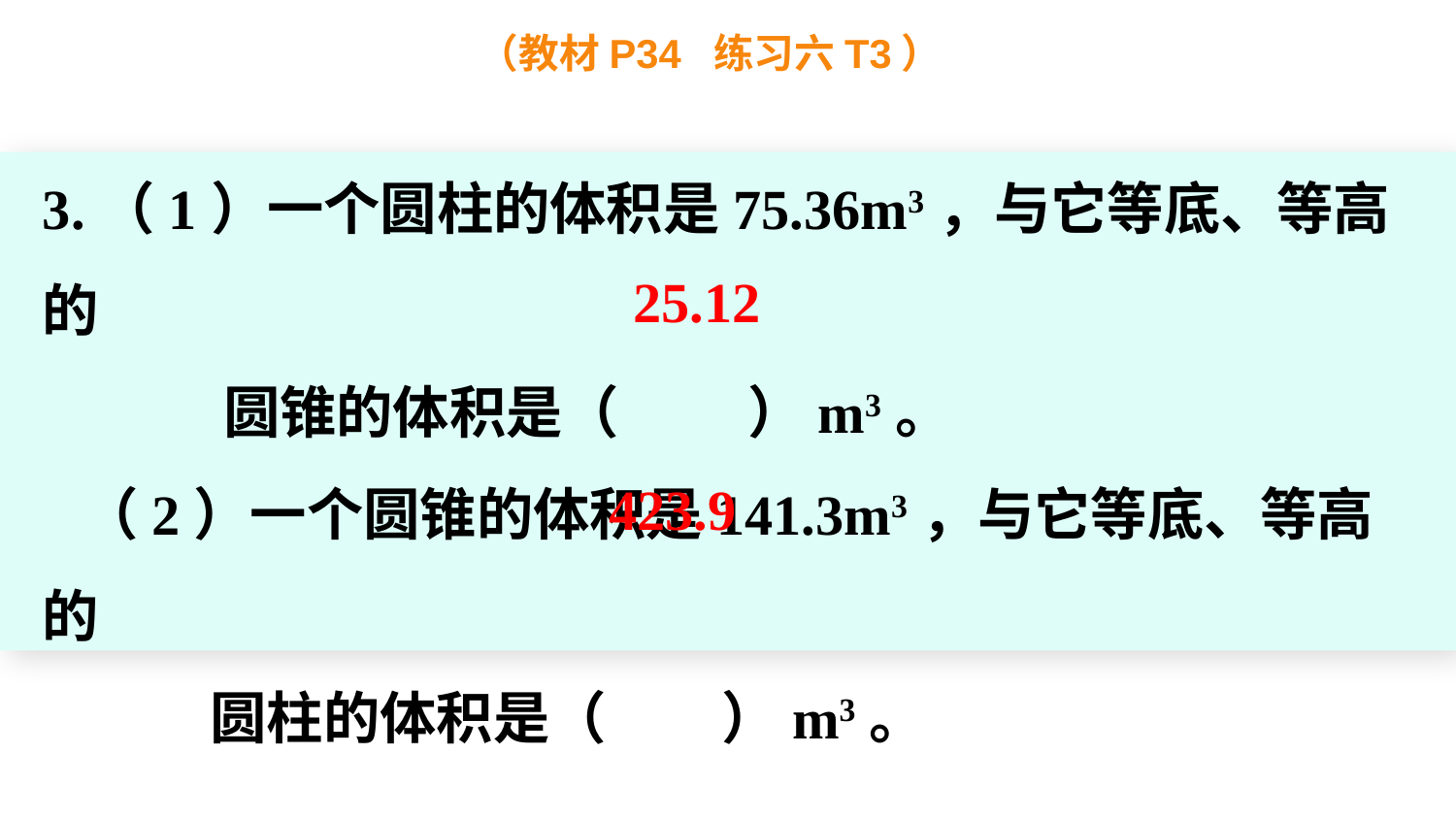

（教材P34  练习六T3）
3.（1）一个圆柱的体积是75.36m3，与它等底、等高的
             圆锥的体积是（          ）m3。
  （2）一个圆锥的体积是141.3m3，与它等底、等高的
            圆柱的体积是（         ）m3。
25.12
423.9